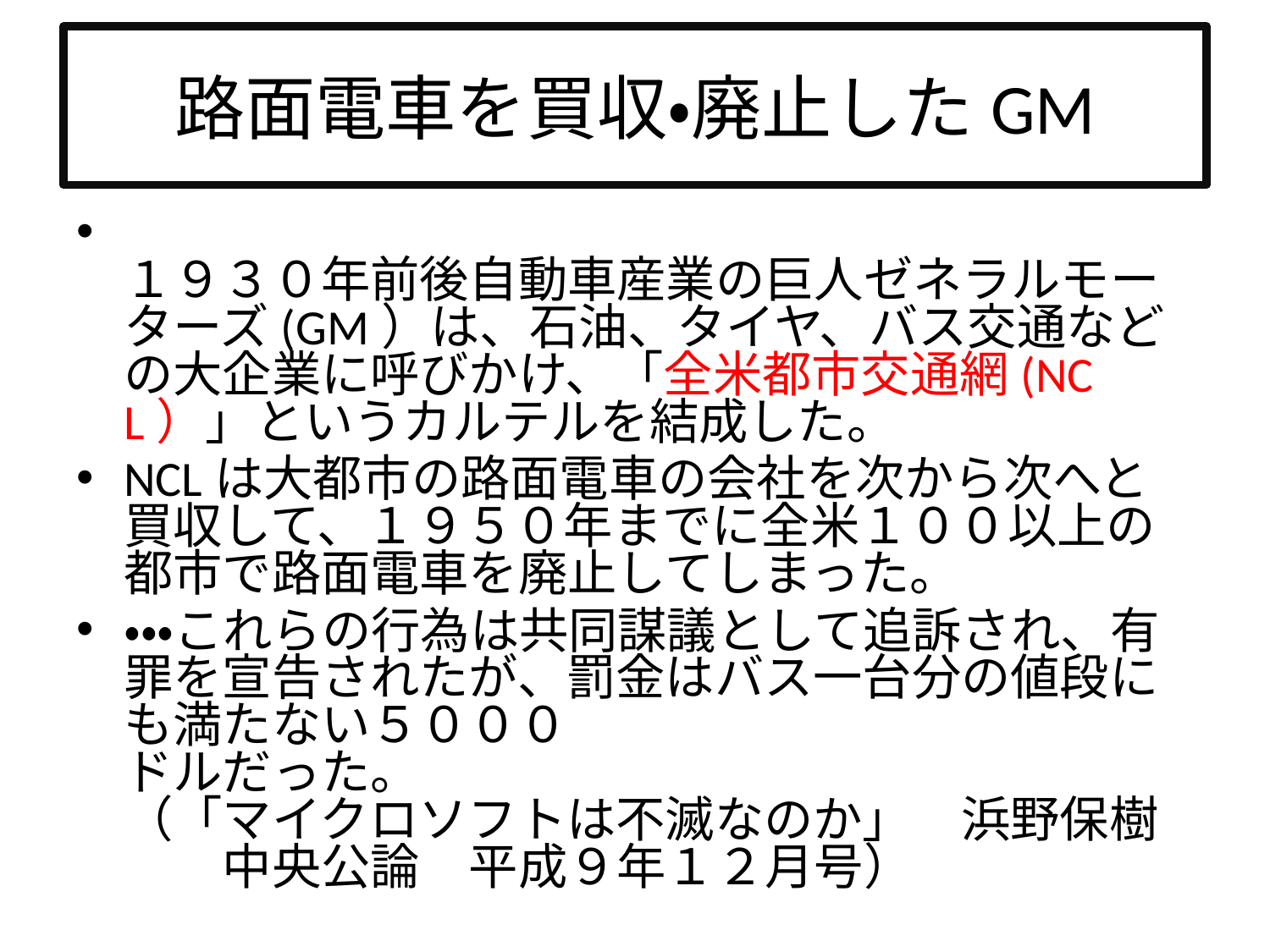

# 路面電車を買収・廃止したGM
１９３０年前後自動車産業の巨人ゼネラルモーターズ(GM）は、石油、タイヤ、バス交通などの大企業に呼びかけ、「全米都市交通網(NCL）」というカルテルを結成した。
NCLは大都市の路面電車の会社を次から次へと買収して、１９５０年までに全米１００以上の都市で路面電車を廃止してしまった。
・・・これらの行為は共同謀議として追訴され、有罪を宣告されたが、罰金はバス一台分の値段にも満たない５０００
ドルだった。
（「マイクロソフトは不滅なのか」　浜野保樹　　中央公論　平成９年１２月号）